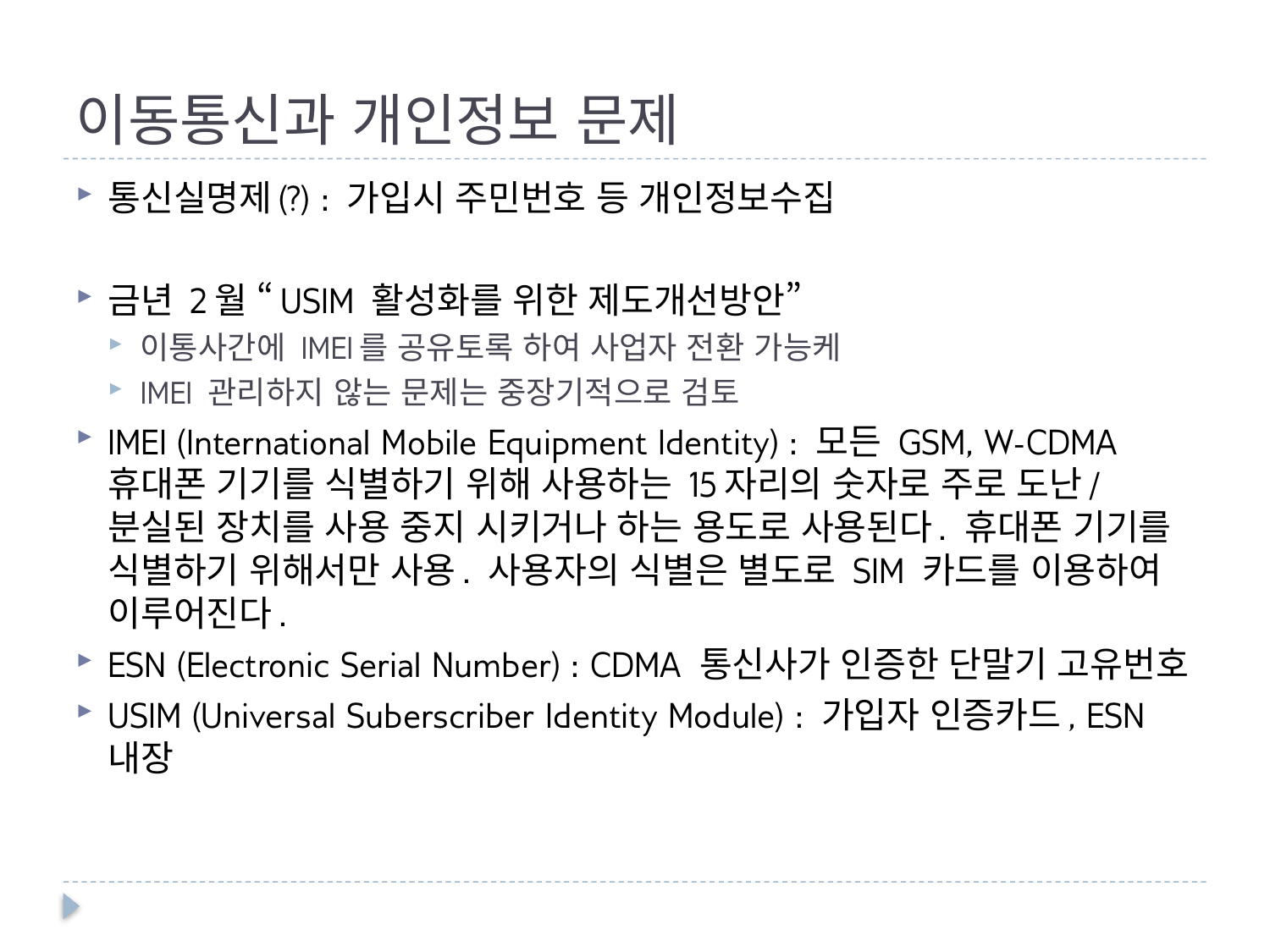

# 이동통신과 개인정보 문제
통신실명제(?) : 가입시 주민번호 등 개인정보수집

금년 2월 “USIM 활성화를 위한 제도개선방안”
이통사간에 IMEI를 공유토록 하여 사업자 전환 가능케
IMEI 관리하지 않는 문제는 중장기적으로 검토
IMEI (International Mobile Equipment Identity) : 모든 GSM, W-CDMA 휴대폰 기기를 식별하기 위해 사용하는 15자리의 숫자로 주로 도난/분실된 장치를 사용 중지 시키거나 하는 용도로 사용된다. 휴대폰 기기를 식별하기 위해서만 사용. 사용자의 식별은 별도로 SIM 카드를 이용하여 이루어진다.
ESN (Electronic Serial Number) : CDMA 통신사가 인증한 단말기 고유번호
USIM (Universal Suberscriber Identity Module) : 가입자 인증카드, ESN 내장